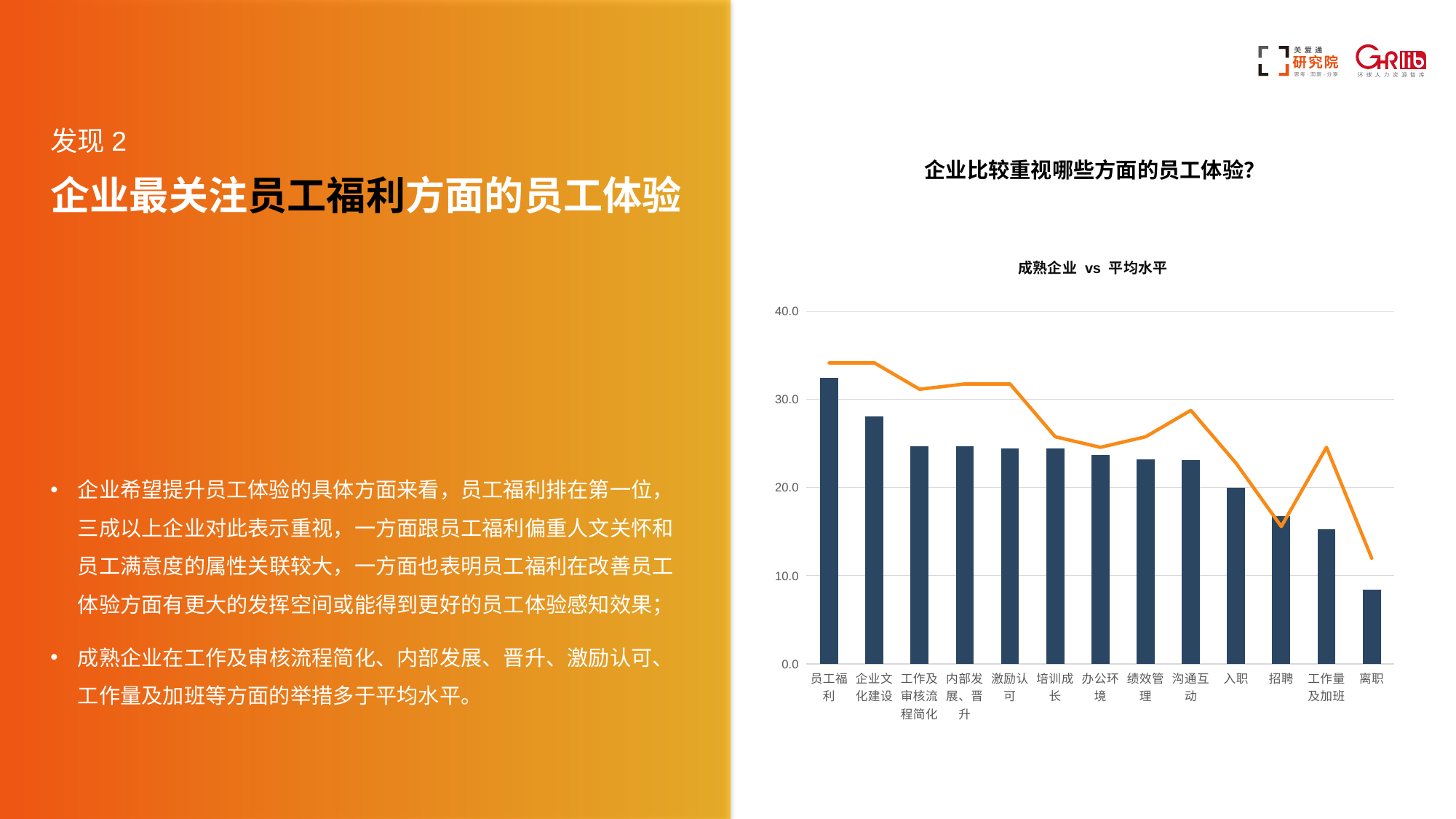

发现2
企业最关注员工福利方面的员工体验
企业比较重视哪些方面的员工体验？

### Chart: 成熟企业 vs 平均水平

| Category | 平均水平 | 领先水平 |
|---|---|---|
| 员工福利 | 32.4106113033449 | 34.1317365269461 |
| 企业文化建设 | 28.0276816608997 | 34.1317365269461 |
| 工作及审核流程简化 | 24.6828143021915 | 31.1377245508982 |
| 内部发展、晋升 | 24.6828143021915 | 31.7365269461078 |
| 激励认可 | 24.4521337946943 | 31.7365269461078 |
| 培训成长 | 24.4521337946943 | 25.748502994012 |
| 办公环境 | 23.6447520184544 | 24.5508982035928 |
| 绩效管理 | 23.1833910034602 | 25.748502994012 |
| 沟通互动 | 23.0680507497116 | 28.7425149700599 |
| 入职 | 19.9538638985006 | 22.7544910179641 |
| 招聘 | 16.7243367935409 | 15.5688622754491 |
| 工作量及加班 | 15.2249134948097 | 24.5508982035928 |
| 离职 | 8.41983852364475 | 11.9760479041916 |
企业希望提升员工体验的具体方面来看，员工福利排在第一位，三成以上企业对此表示重视，一方面跟员工福利偏重人文关怀和员工满意度的属性关联较大，一方面也表明员工福利在改善员工体验方面有更大的发挥空间或能得到更好的员工体验感知效果；
成熟企业在工作及审核流程简化、内部发展、晋升、激励认可、工作量及加班等方面的举措多于平均水平。
30